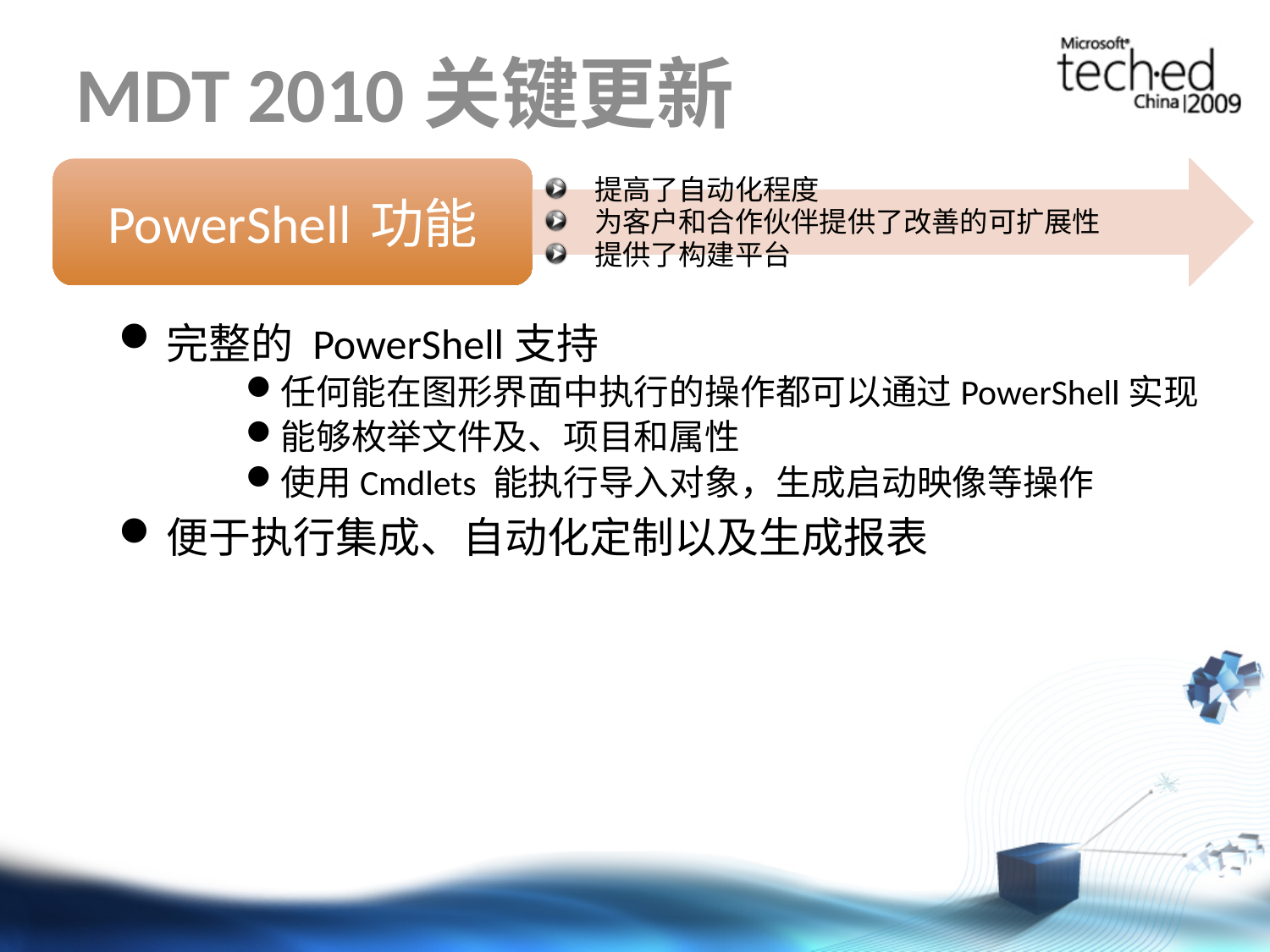

# MDT 2010关键更新
PowerShell 功能
提高了自动化程度
为客户和合作伙伴提供了改善的可扩展性
提供了构建平台
完整的 PowerShell支持
任何能在图形界面中执行的操作都可以通过PowerShell实现
能够枚举文件及、项目和属性
使用Cmdlets 能执行导入对象，生成启动映像等操作
便于执行集成、自动化定制以及生成报表